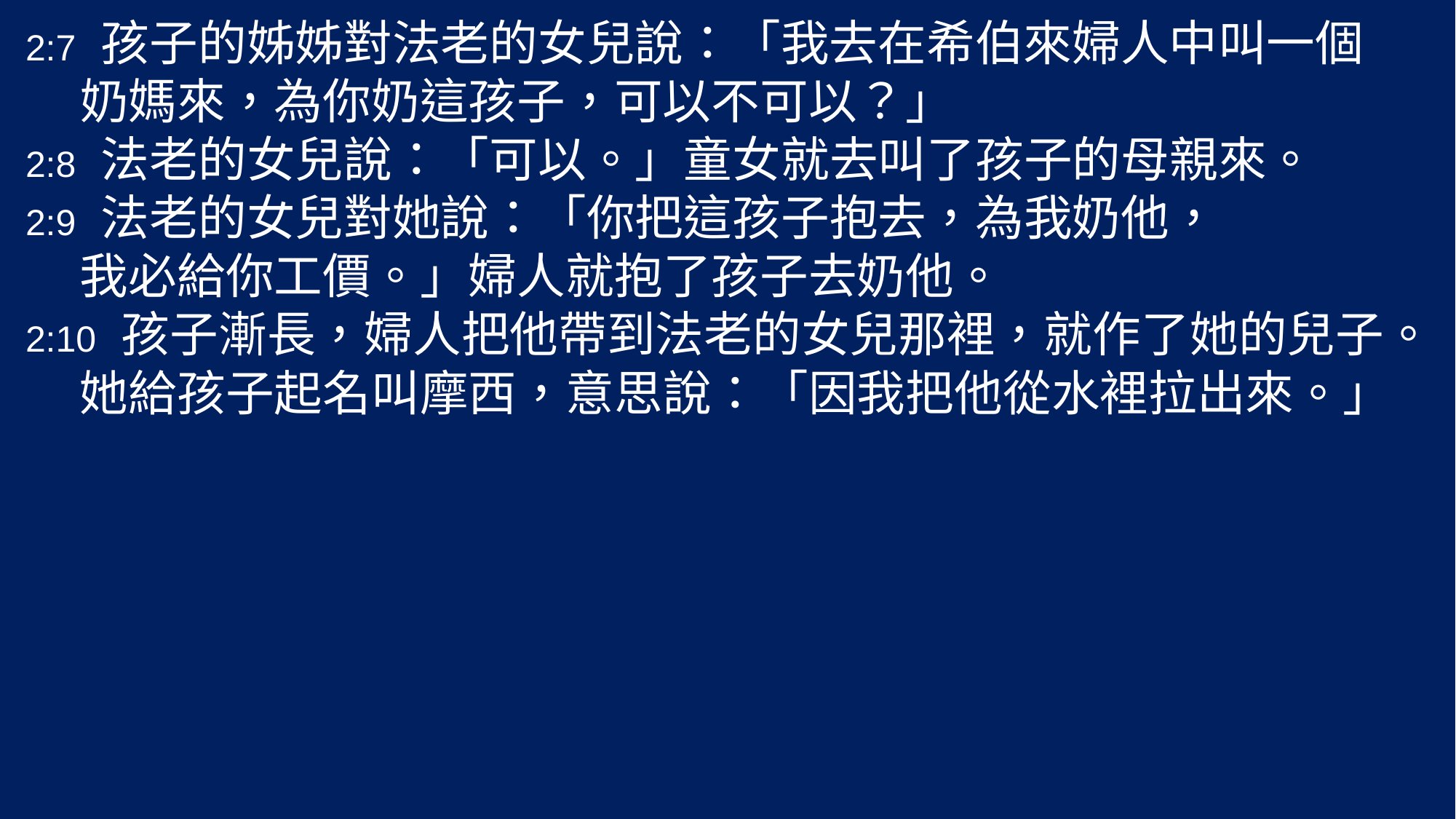

# 2:7 孩子的姊姊對法老的女兒說：「我去在希伯來婦人中叫一個 奶媽來，為你奶這孩子，可以不可以？」 2:8 法老的女兒說：「可以。」童女就去叫了孩子的母親來。 2:9 法老的女兒對她說：「你把這孩子抱去，為我奶他， 我必給你工價。」婦人就抱了孩子去奶他。 2:10 孩子漸長，婦人把他帶到法老的女兒那裡，就作了她的兒子。 她給孩子起名叫摩西，意思說：「因我把他從水裡拉出來。」